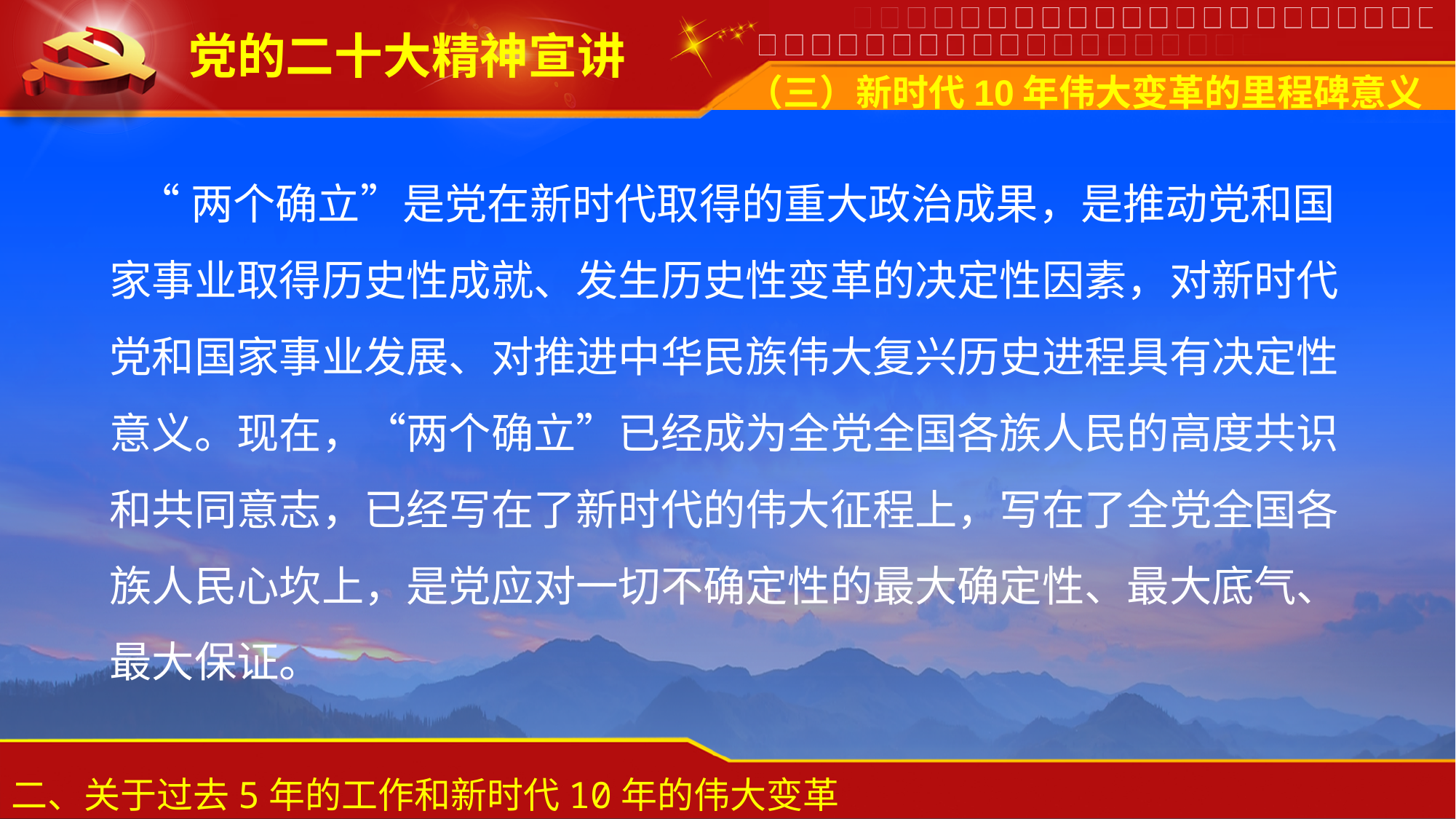

党的二十大精神宣讲
（三）新时代10年伟大变革的里程碑意义
   “两个确立”是党在新时代取得的重大政治成果，是推动党和国家事业取得历史性成就、发生历史性变革的决定性因素，对新时代党和国家事业发展、对推进中华民族伟大复兴历史进程具有决定性意义。现在，“两个确立”已经成为全党全国各族人民的高度共识和共同意志，已经写在了新时代的伟大征程上，写在了全党全国各族人民心坎上，是党应对一切不确定性的最大确定性、最大底气、最大保证。
二、关于过去5年的工作和新时代10年的伟大变革